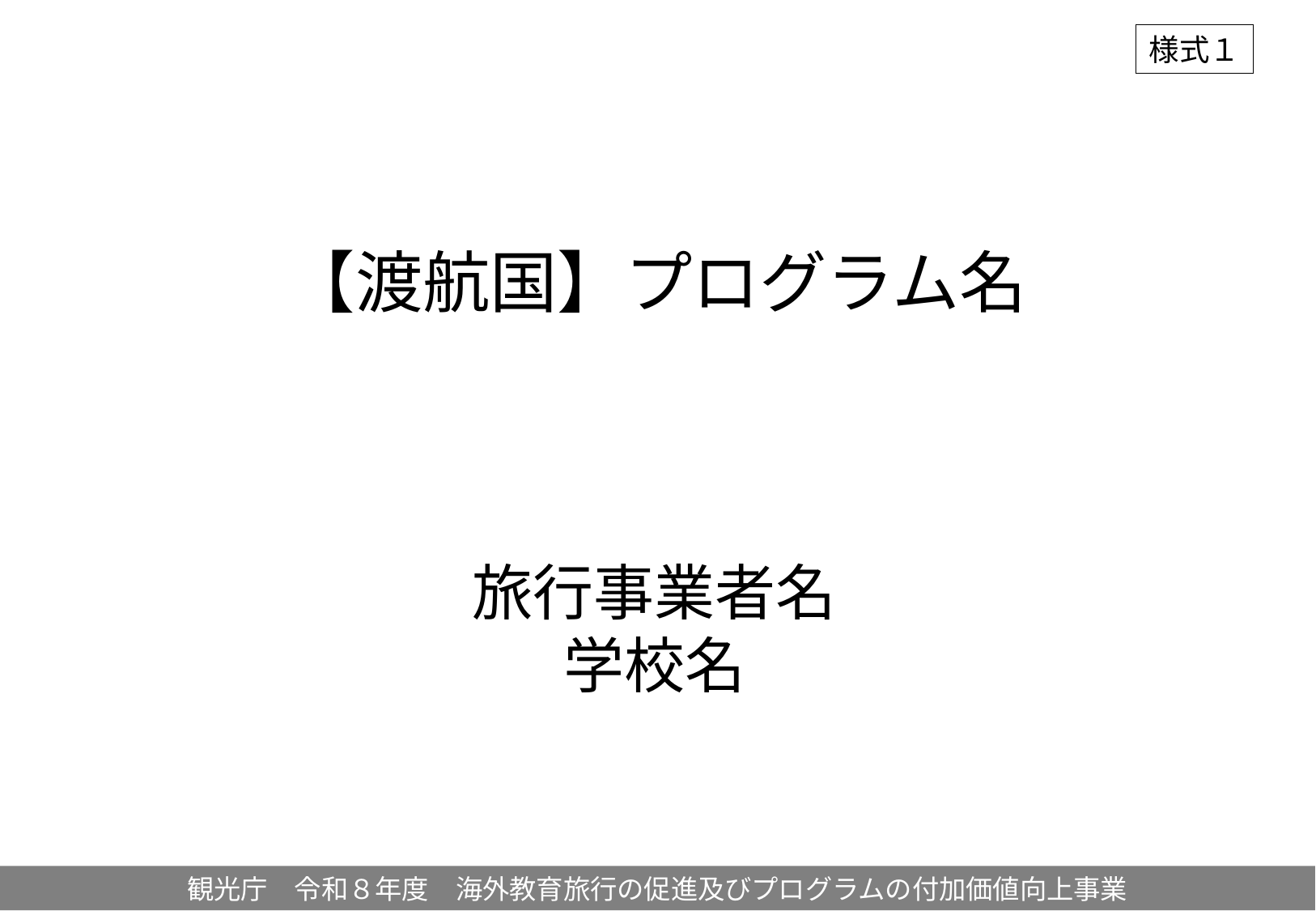

様式１
・本文のフォトサイズは【10.5ポイント以上】を厳守してください。
・提出するファイルの容量は10MB以内としてください。
【渡航国】プログラム名
旅行事業者名
学校名
観光庁　令和８年度　海外教育旅行の促進及びプログラムの付加価値向上事業